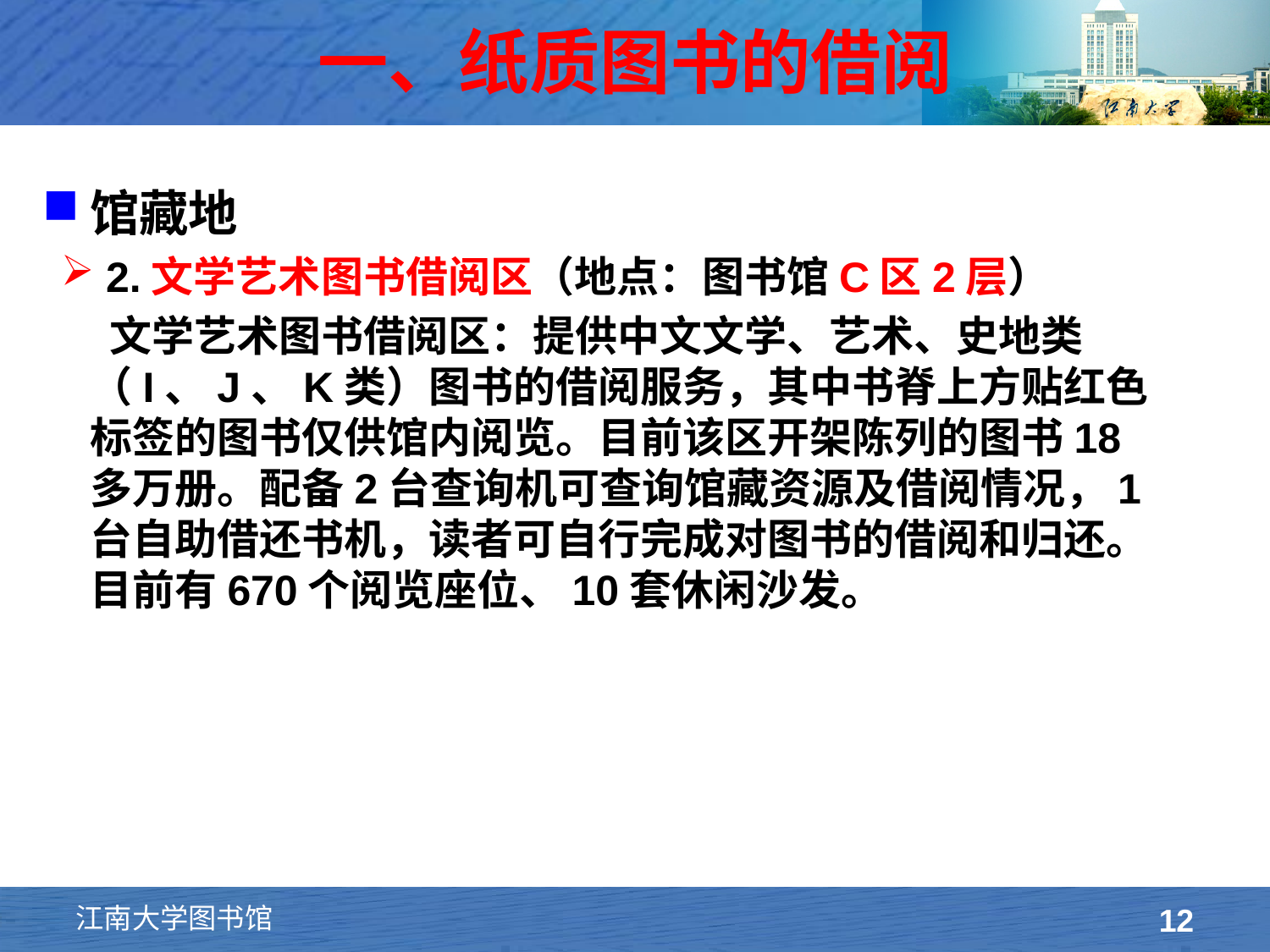

# 一、纸质图书的借阅
馆藏地
2.文学艺术图书借阅区（地点：图书馆C区2层）
      文学艺术图书借阅区：提供中文文学、艺术、史地类（I、J、K类）图书的借阅服务，其中书脊上方贴红色标签的图书仅供馆内阅览。目前该区开架陈列的图书18多万册。配备2台查询机可查询馆藏资源及借阅情况，1台自助借还书机，读者可自行完成对图书的借阅和归还。目前有670个阅览座位、10套休闲沙发。